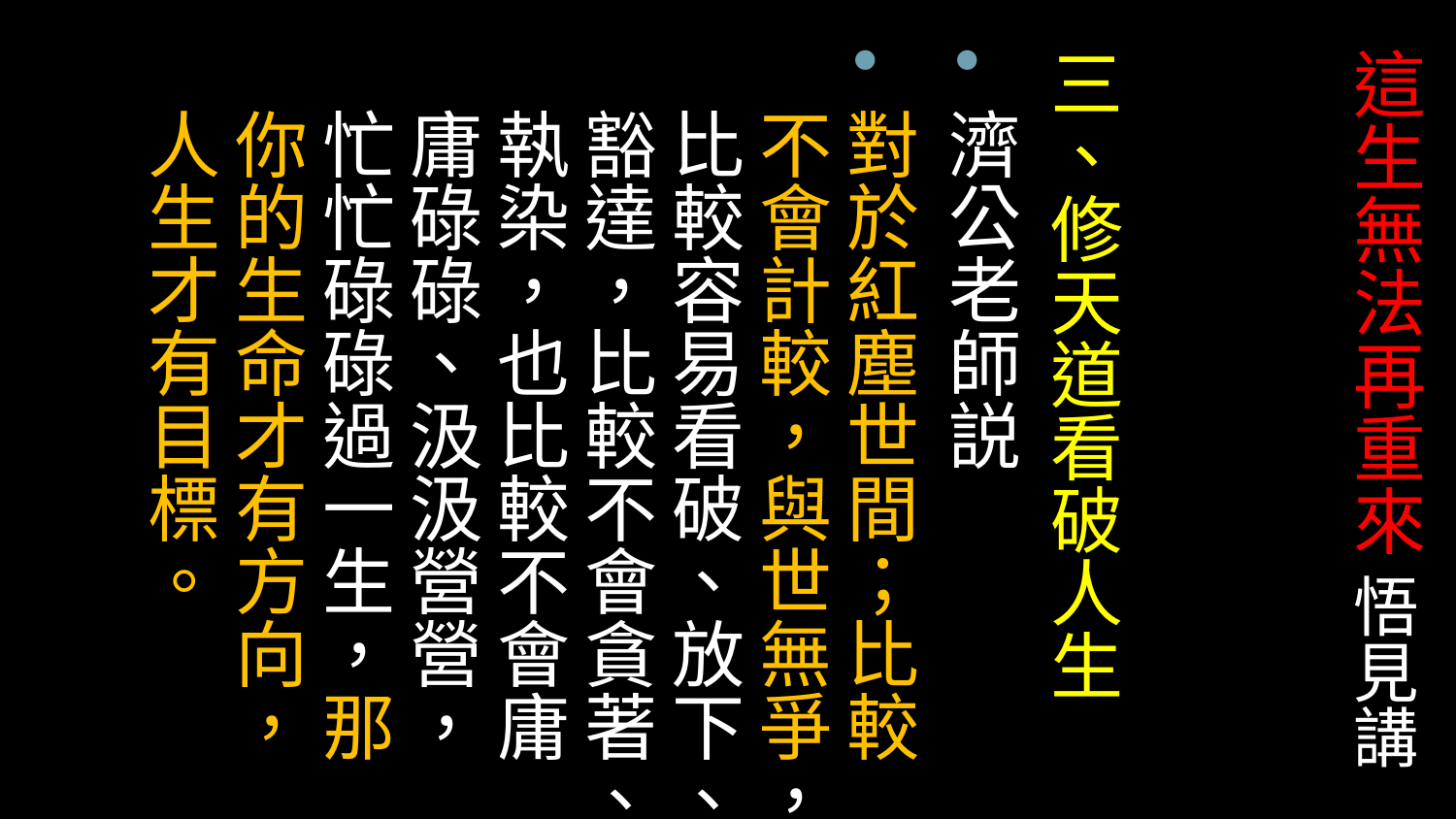

# 這生無法再重來 悟見講
三、修天道看破人生
濟公老師説
對於紅塵世間；比較不會計較，與世無爭，比較容易看破、放下、豁達，比較不會貪著、執染，也比較不會庸庸碌碌、汲汲營營，忙忙碌碌過一生，那你的生命才有方向，人生才有目標。